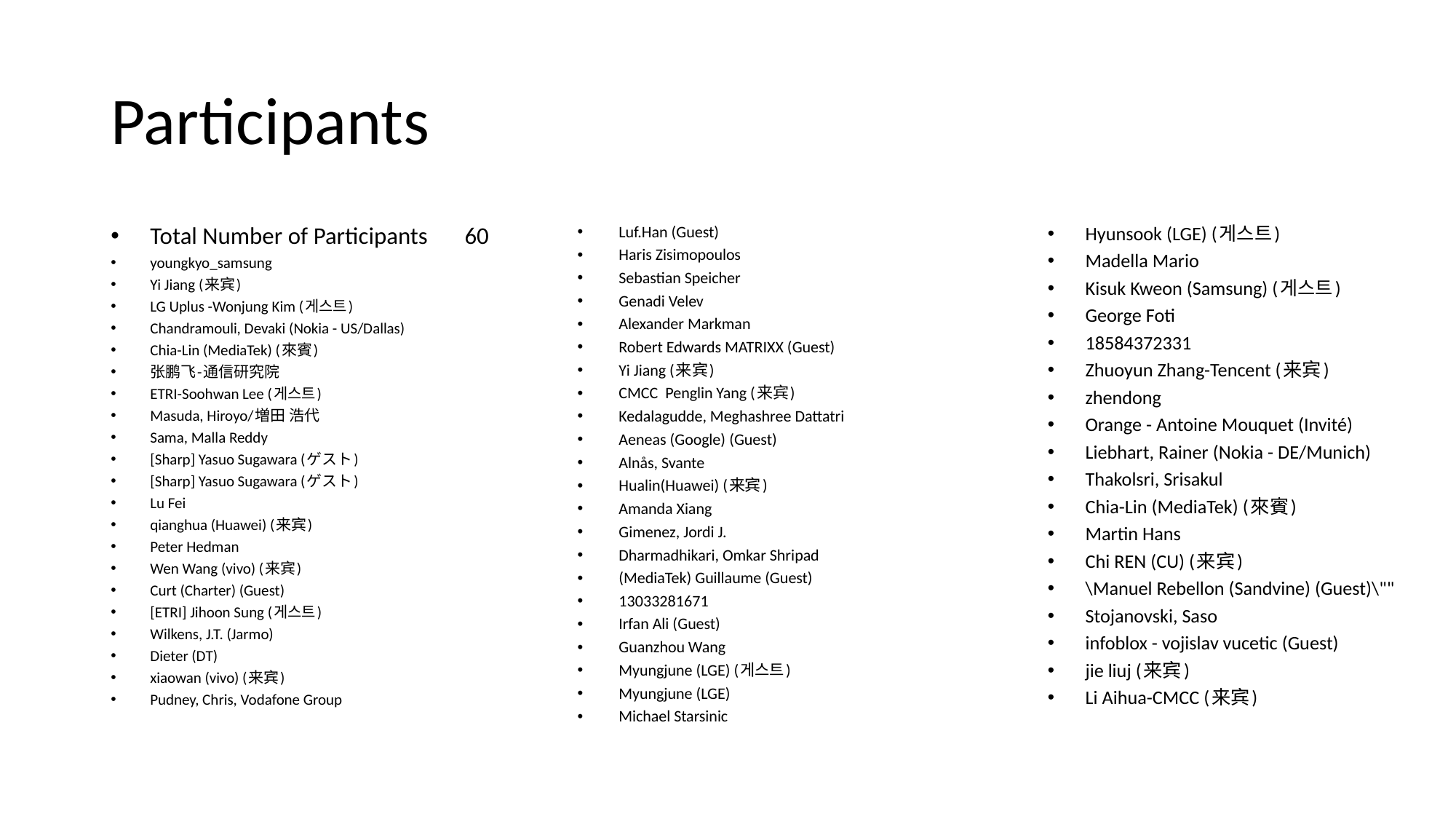

# Participants
Total Number of Participants	60
youngkyo_samsung
Yi Jiang (来宾)
LG Uplus -Wonjung Kim (게스트)
Chandramouli, Devaki (Nokia - US/Dallas)
Chia-Lin (MediaTek) (來賓)
张鹏飞-通信研究院
ETRI-Soohwan Lee (게스트)
Masuda, Hiroyo/増田 浩代
Sama, Malla Reddy
[Sharp] Yasuo Sugawara (ゲスト)
[Sharp] Yasuo Sugawara (ゲスト)
Lu Fei
qianghua (Huawei) (来宾)
Peter Hedman
Wen Wang (vivo) (来宾)
Curt (Charter) (Guest)
[ETRI] Jihoon Sung (게스트)
Wilkens, J.T. (Jarmo)
Dieter (DT)
xiaowan (vivo) (来宾)
Pudney, Chris, Vodafone Group
Luf.Han (Guest)
Haris Zisimopoulos
Sebastian Speicher
Genadi Velev
Alexander Markman
Robert Edwards MATRIXX (Guest)
Yi Jiang (来宾)
CMCC  Penglin Yang (来宾)
Kedalagudde, Meghashree Dattatri
Aeneas (Google) (Guest)
Alnås, Svante
Hualin(Huawei) (来宾)
Amanda Xiang
Gimenez, Jordi J.
Dharmadhikari, Omkar Shripad
(MediaTek) Guillaume (Guest)
13033281671
Irfan Ali (Guest)
Guanzhou Wang
Myungjune (LGE) (게스트)
Myungjune (LGE)
Michael Starsinic
Hyunsook (LGE) (게스트)
Madella Mario
Kisuk Kweon (Samsung) (게스트)
George Foti
18584372331
Zhuoyun Zhang-Tencent (来宾)
zhendong
Orange - Antoine Mouquet (Invité)
Liebhart, Rainer (Nokia - DE/Munich)
Thakolsri, Srisakul
Chia-Lin (MediaTek) (來賓)
Martin Hans
Chi REN (CU) (来宾)
\Manuel Rebellon (Sandvine) (Guest)\""
Stojanovski, Saso
infoblox - vojislav vucetic (Guest)
jie liuj (来宾)
Li Aihua-CMCC (来宾)